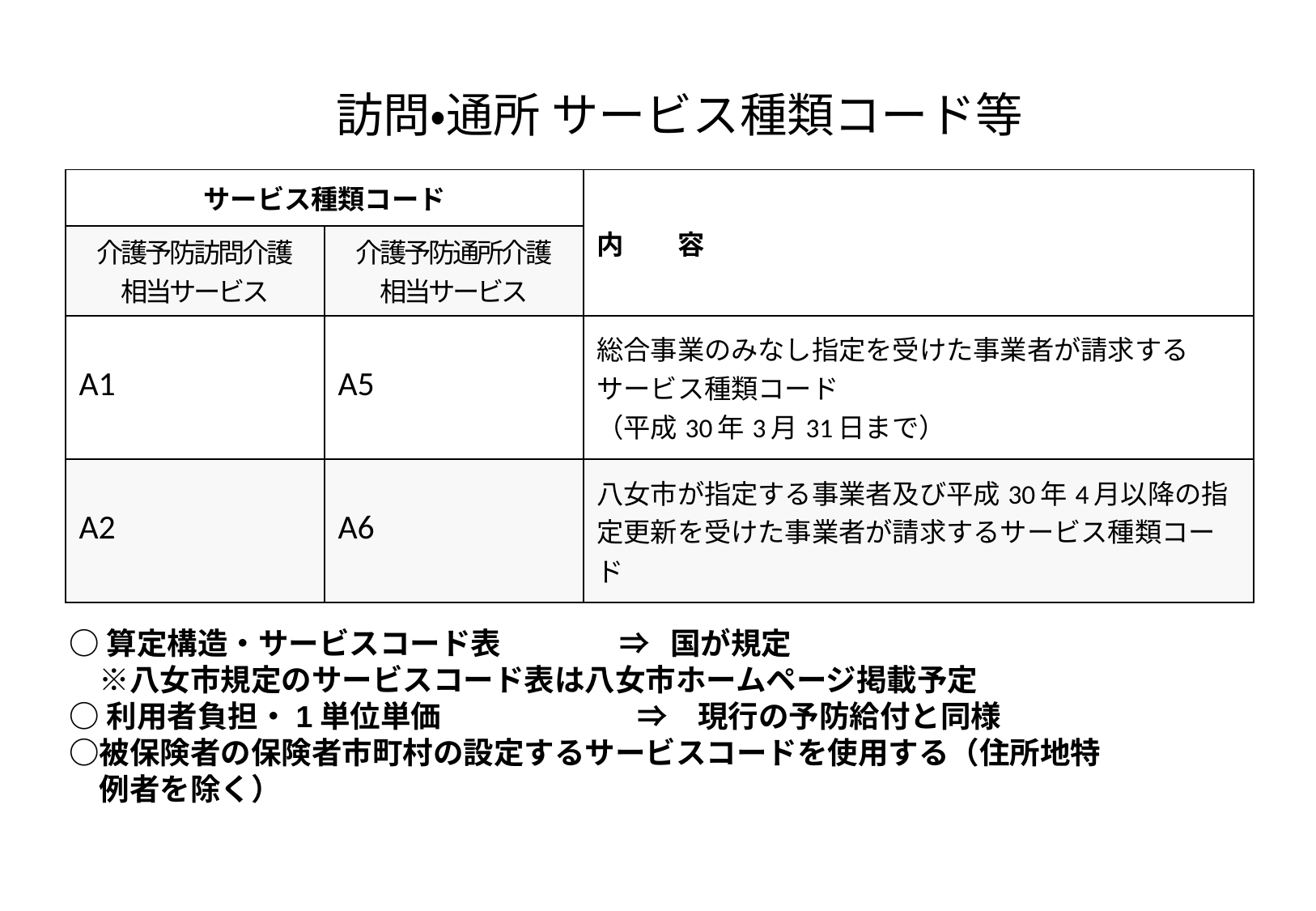

訪問・通所 サービス種類コード等
| サービス種類コード |  | 内　　容 |
| --- | --- | --- |
| 介護予防訪問介護 相当サービス | 介護予防通所介護 相当サービス |  |
| A1 | A5 | 総合事業のみなし指定を受けた事業者が請求するサービス種類コード （平成30年3月31日まで） |
| A2 | A6 | 八女市が指定する事業者及び平成30年4月以降の指定更新を受けた事業者が請求するサービス種類コード |
# ○算定構造・サービスコード表    　　　⇒   国が規定
　※八女市規定のサービスコード表は八女市ホームページ掲載予定
○利用者負担・1単位単価　　　　　 　 ⇒　現行の予防給付と同様
○被保険者の保険者市町村の設定するサービスコードを使用する（住所地特
　例者を除く）